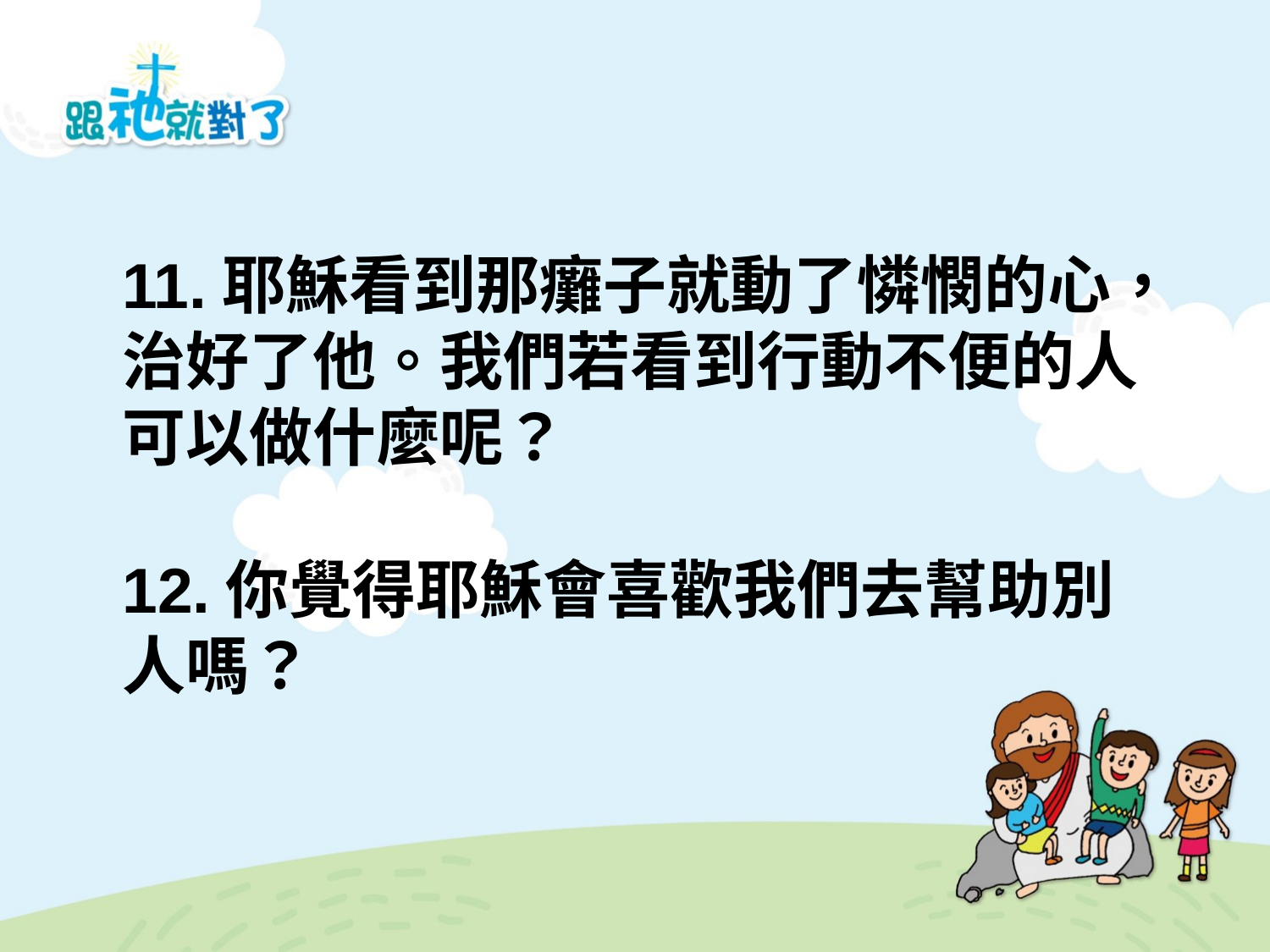

11.耶穌看到那癱子就動了憐憫的心，治好了他。我們若看到行動不便的人可以做什麼呢？

12.你覺得耶穌會喜歡我們去幫助別人嗎？